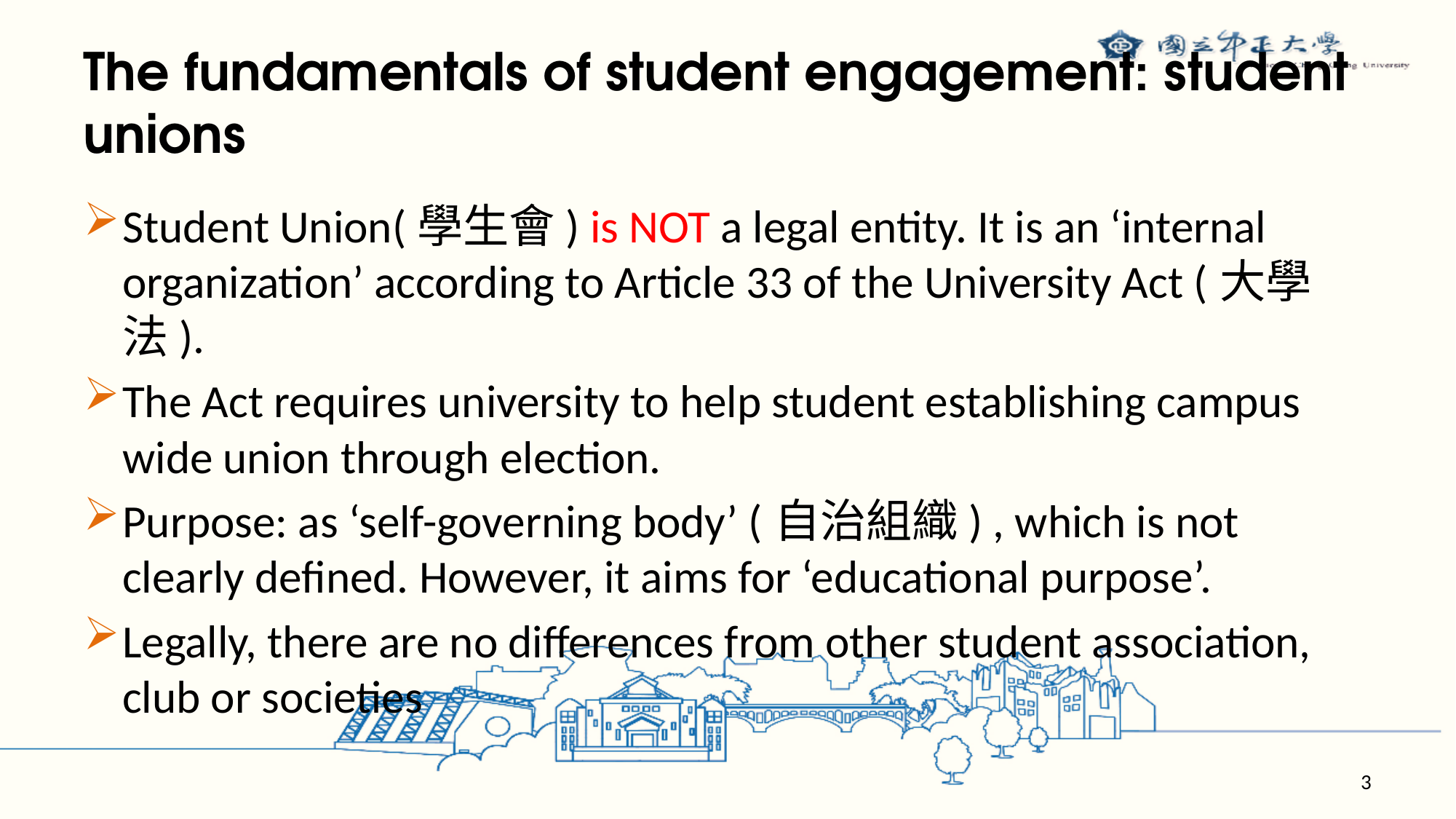

# The fundamentals of student engagement: student unions
Student Union(學生會) is NOT a legal entity. It is an ‘internal organization’ according to Article 33 of the University Act (大學法).
The Act requires university to help student establishing campus wide union through election.
Purpose: as ‘self-governing body’ (自治組織) , which is not clearly defined. However, it aims for ‘educational purpose’.
Legally, there are no differences from other student association, club or societies

3